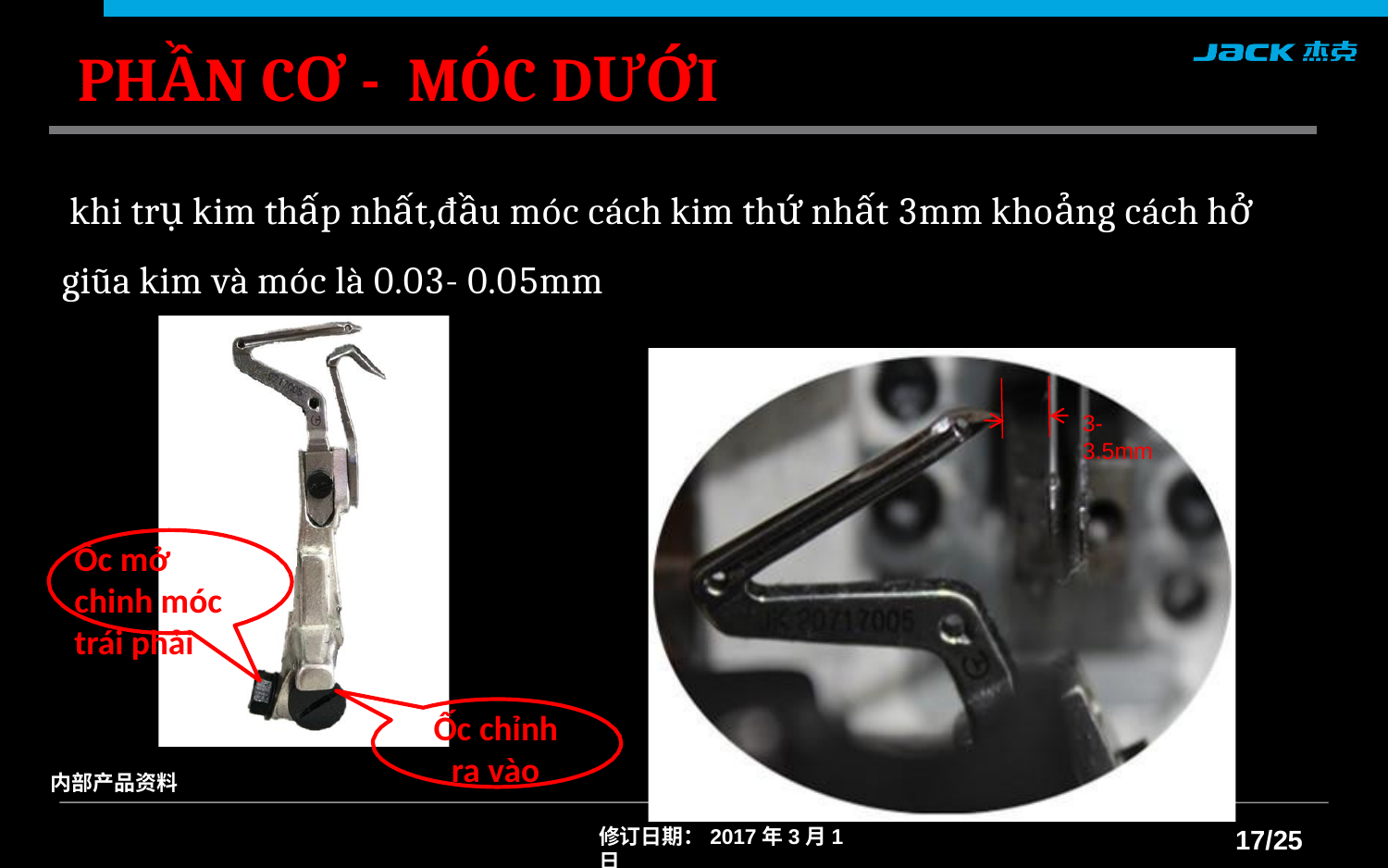

PHẦN CƠ -  MÓC DƯỚI

 khi trụ kim thấp nhất,đầu móc cách kim thứ nhất 3mm khoảng cách hở giũa kim và móc là 0.03- 0.05mm

3-3.5mm

Ốc mở chinh móc trái phải

Ốc chỉnh ra vào
内部产品资料

17/25
修订日期：2017年3月1日